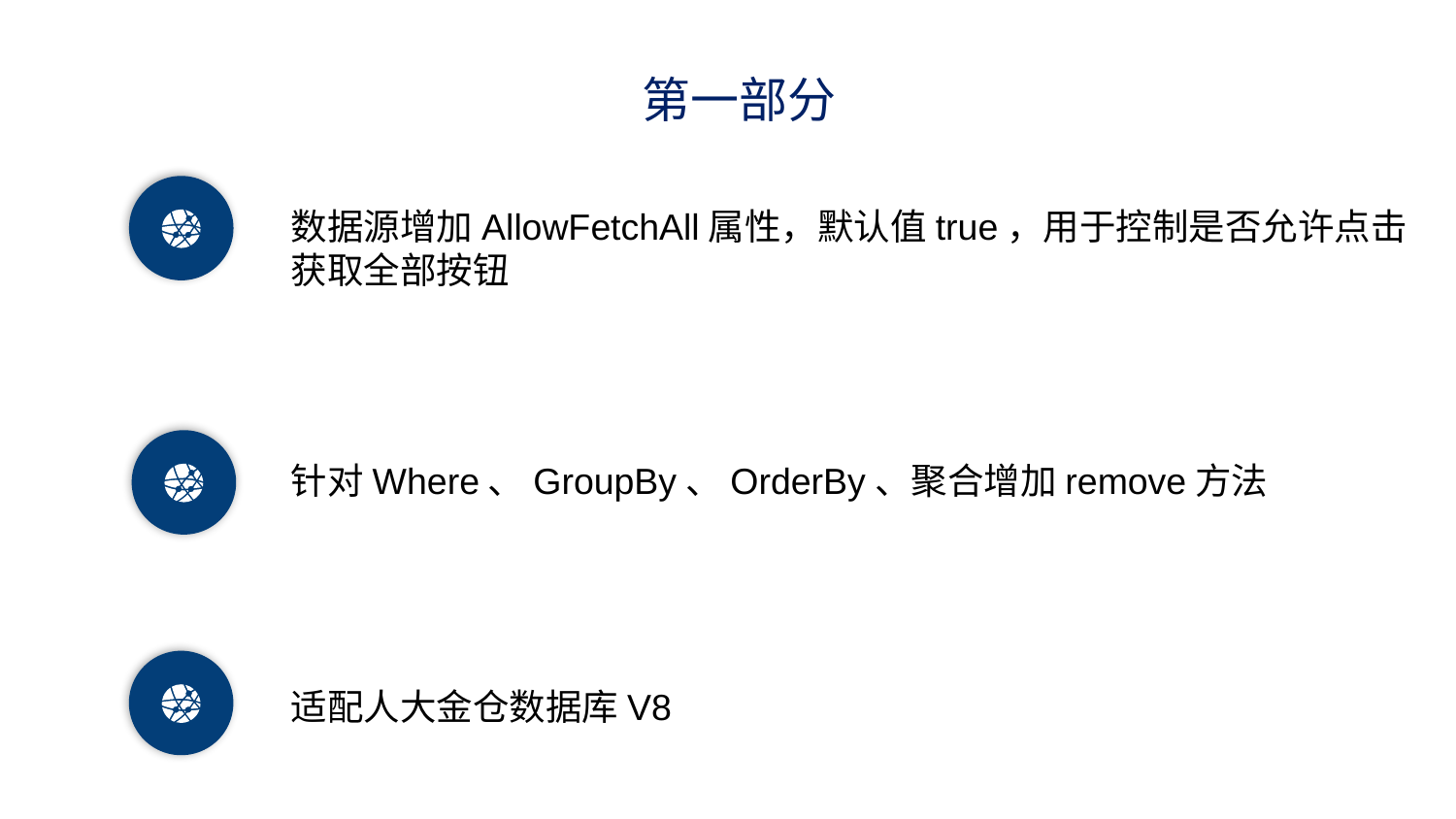

第一部分

数据源增加AllowFetchAll属性，默认值true，用于控制是否允许点击获取全部按钮

针对Where、GroupBy、OrderBy、聚合增加remove方法

适配人大金仓数据库V8